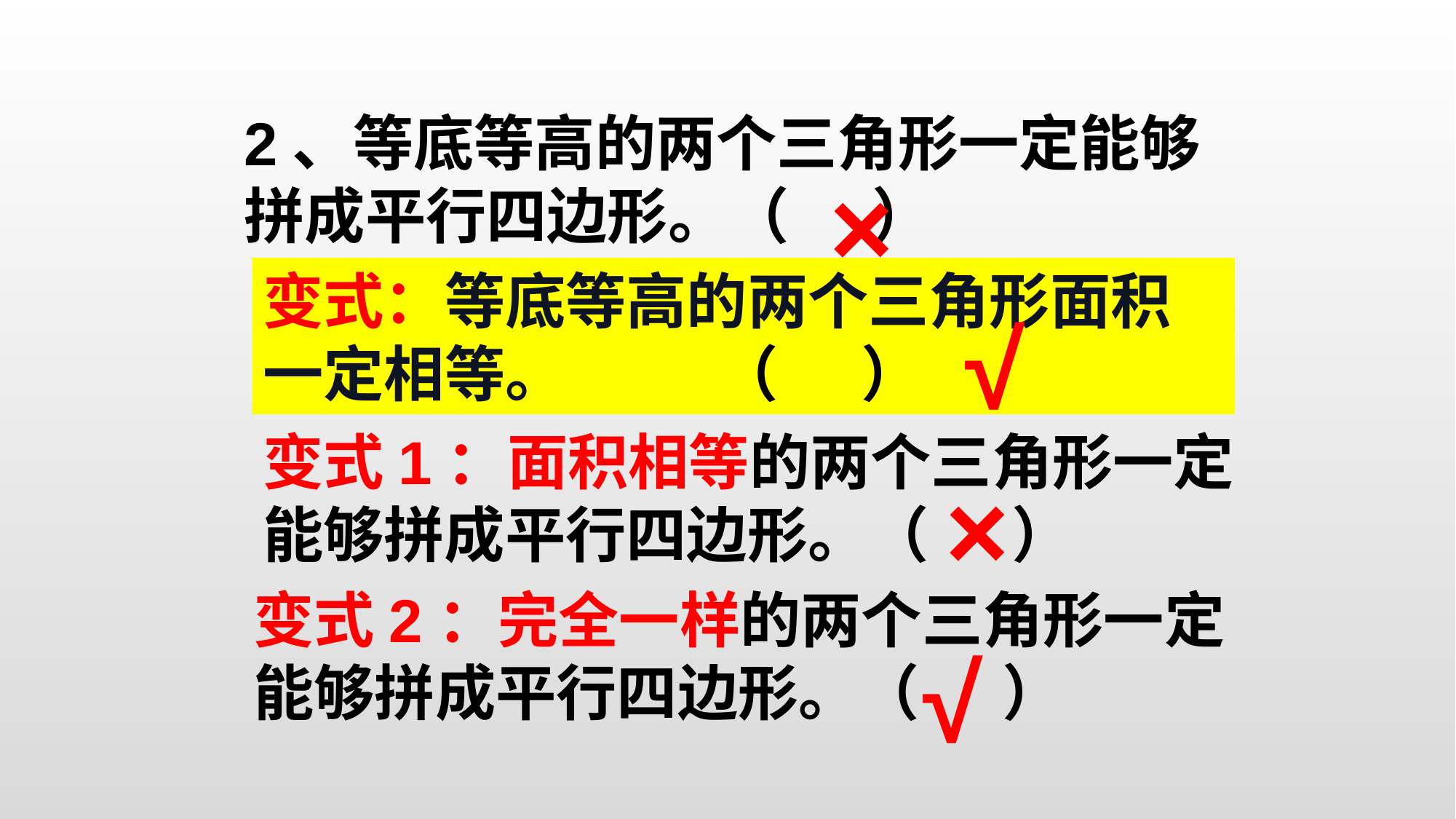

2、等底等高的两个三角形一定能够
拼成平行四边形。（      ）
×
变式：等底等高的两个三角形面积一定相等。           （      ）
√
变式1：面积相等的两个三角形一定能够拼成平行四边形。（      ）
×
变式2：完全一样的两个三角形一定能够拼成平行四边形。（      ）
√